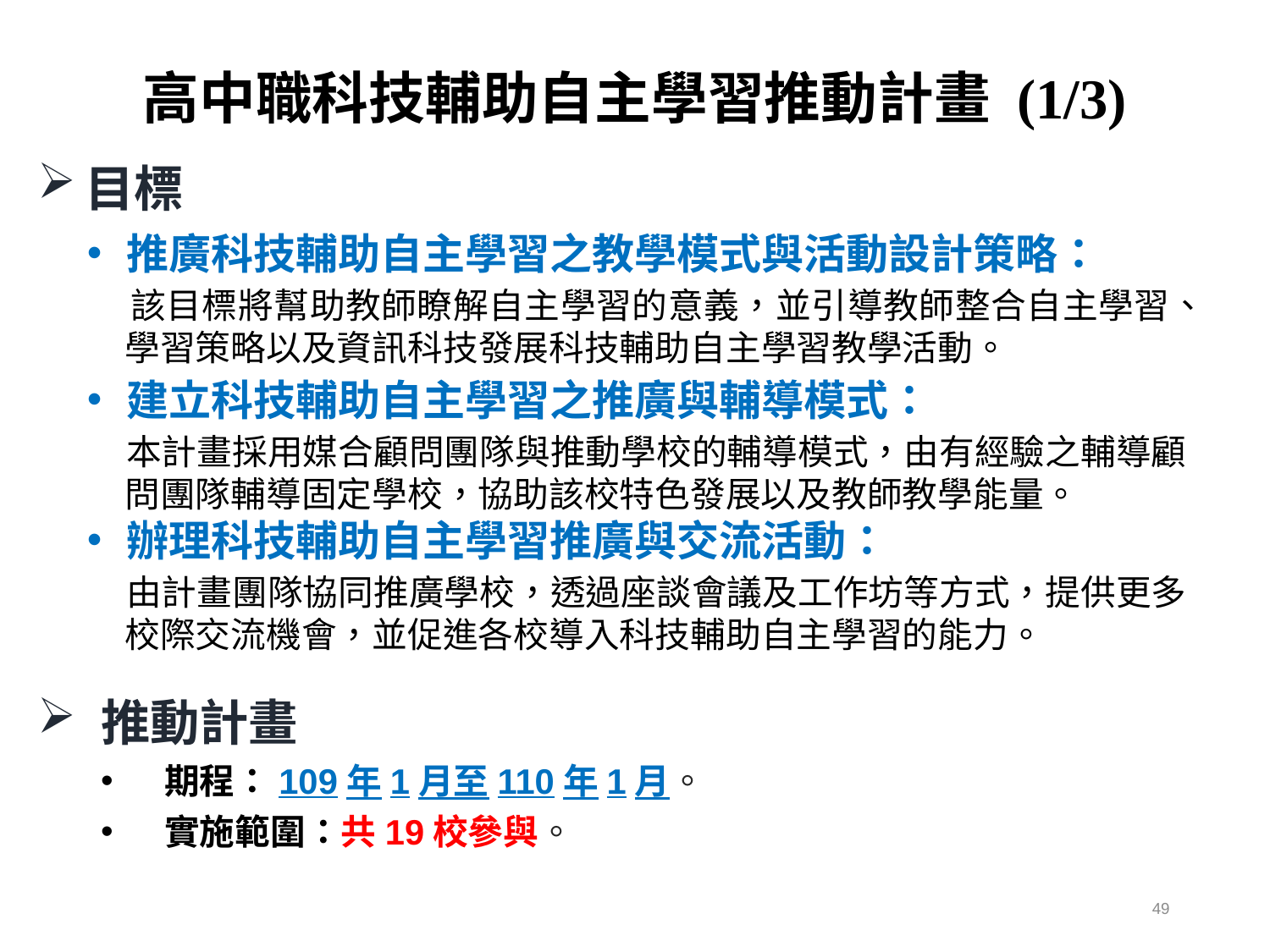

高中職科技輔助自主學習推動計畫 (1/3)

目標
推廣科技輔助自主學習之教學模式與活動設計策略：
    該目標將幫助教師瞭解自主學習的意義，並引導教師整合自主學習、學習策略以及資訊科技發展科技輔助自主學習教學活動。
建立科技輔助自主學習之推廣與輔導模式：
          本計畫採用媒合顧問團隊與推動學校的輔導模式，由有經驗之輔導顧問團隊輔導固定學校，協助該校特色發展以及教師教學能量。
辦理科技輔助自主學習推廣與交流活動：
          由計畫團隊協同推廣學校，透過座談會議及工作坊等方式，提供更多校際交流機會，並促進各校導入科技輔助自主學習的能力。

推動計畫
期程：109年1月至110年1月。
實施範圍：共19校參與。

49